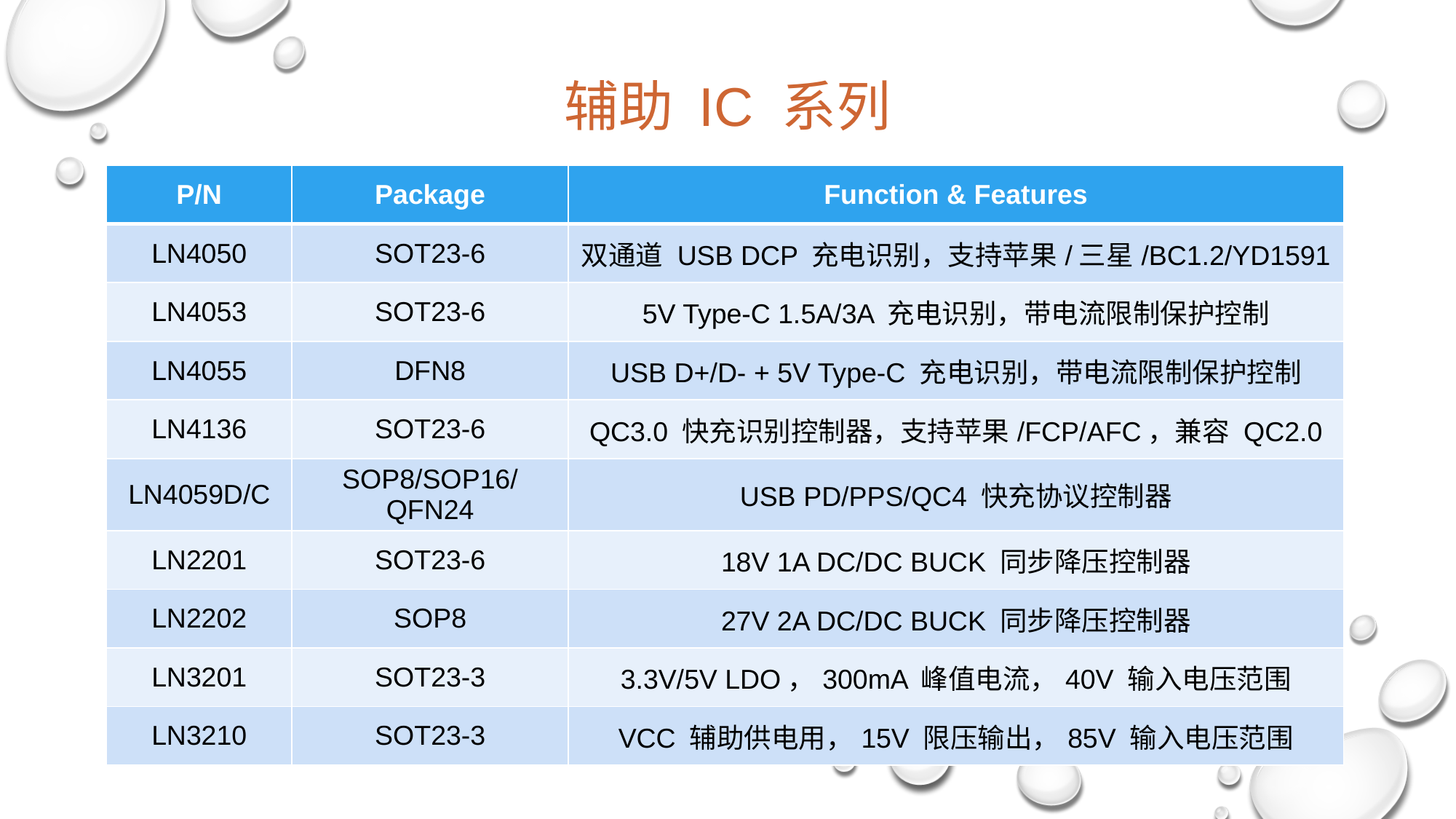

辅助 IC 系列
| P/N | Package | Function & Features |
| --- | --- | --- |
| LN4050 | SOT23-6 | 双通道 USB DCP 充电识别，支持苹果/三星/BC1.2/YD1591 |
| LN4053 | SOT23-6 | 5V Type-C 1.5A/3A 充电识别，带电流限制保护控制 |
| LN4055 | DFN8 | USB D+/D- + 5V Type-C 充电识别，带电流限制保护控制 |
| LN4136 | SOT23-6 | QC3.0 快充识别控制器，支持苹果/FCP/AFC，兼容 QC2.0 |
| LN4059D/C | SOP8/SOP16/QFN24 | USB PD/PPS/QC4 快充协议控制器 |
| LN2201 | SOT23-6 | 18V 1A DC/DC BUCK 同步降压控制器 |
| LN2202 | SOP8 | 27V 2A DC/DC BUCK 同步降压控制器 |
| LN3201 | SOT23-3 | 3.3V/5V LDO，300mA 峰值电流，40V 输入电压范围 |
| LN3210 | SOT23-3 | VCC 辅助供电用，15V 限压输出，85V 输入电压范围 |